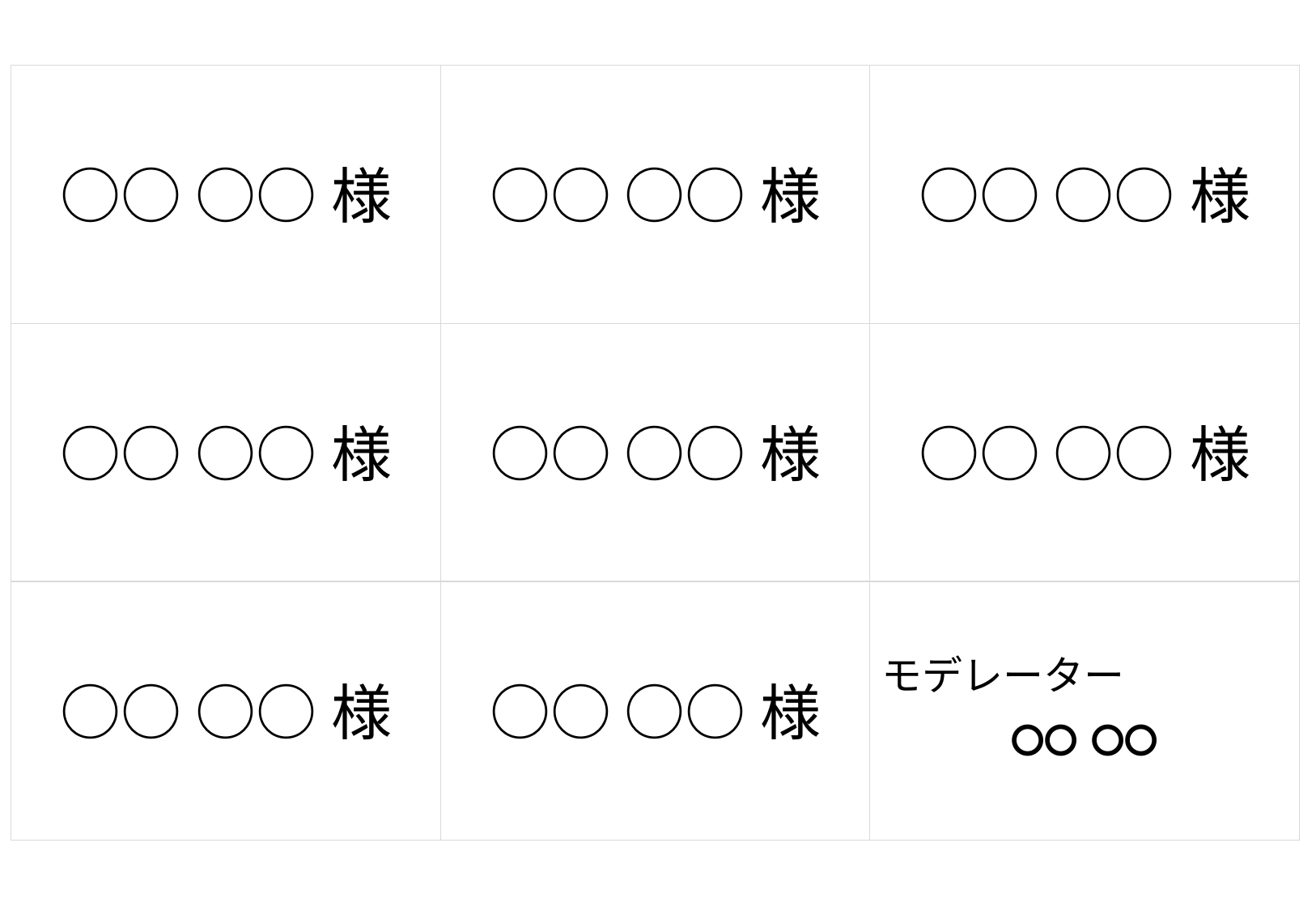

○○ ○○様
○○ ○○様
○○ ○○様
○○ ○○様
○○ ○○様
○○ ○○様
○○ ○○様
○○ ○○様
モデレーター
○○ ○○